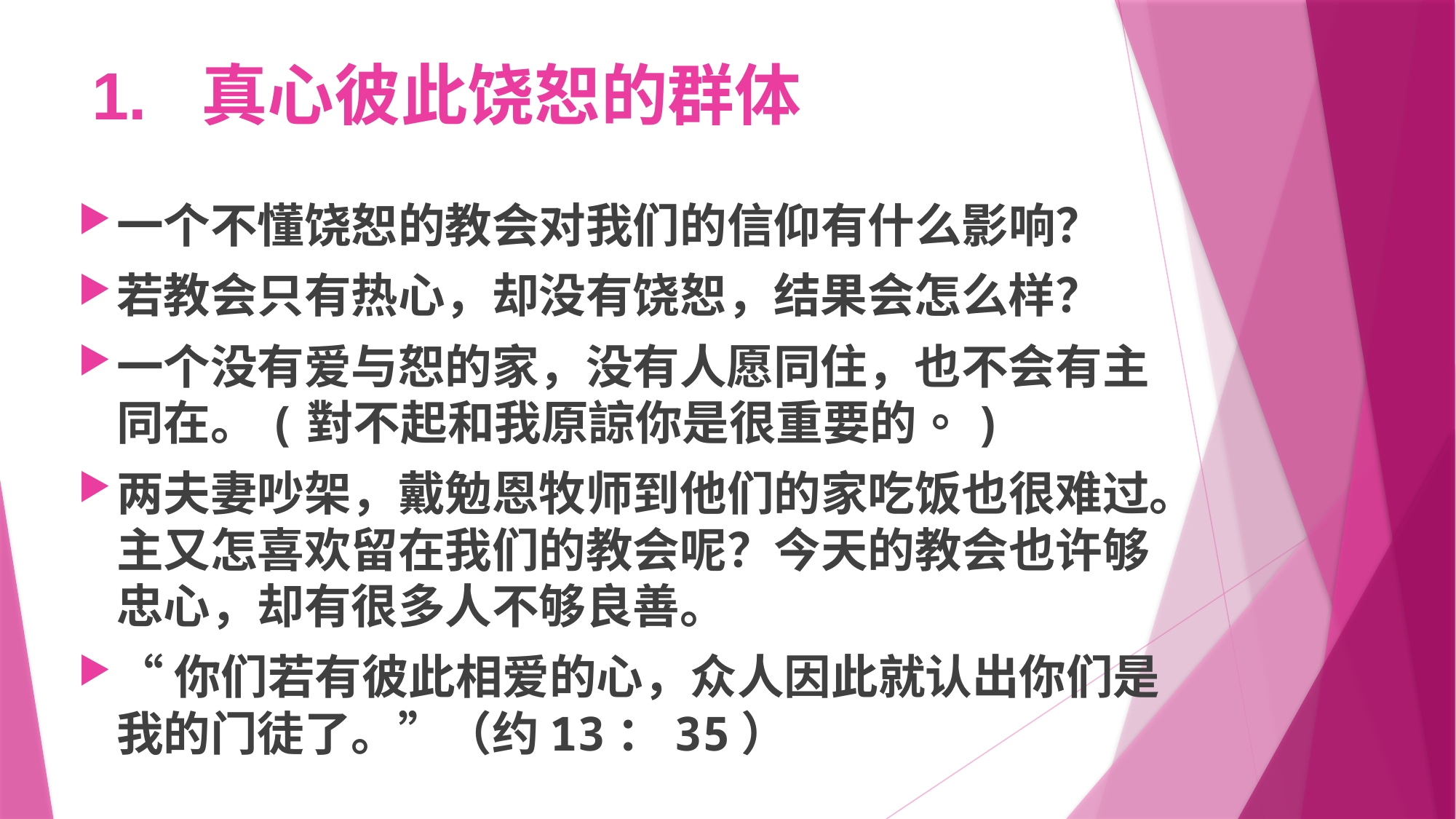

# 1.	真心彼此饶恕的群体
一个不懂饶恕的教会对我们的信仰有什么影响？
若教会只有热心，却没有饶恕，结果会怎么样？
一个没有爱与恕的家，没有人愿同住，也不会有主同在。(對不起和我原諒你是很重要的。)
两夫妻吵架，戴勉恩牧师到他们的家吃饭也很难过。主又怎喜欢留在我们的教会呢？今天的教会也许够忠心，却有很多人不够良善。
“你们若有彼此相爱的心，众人因此就认出你们是我的门徒了。”（约13：35）